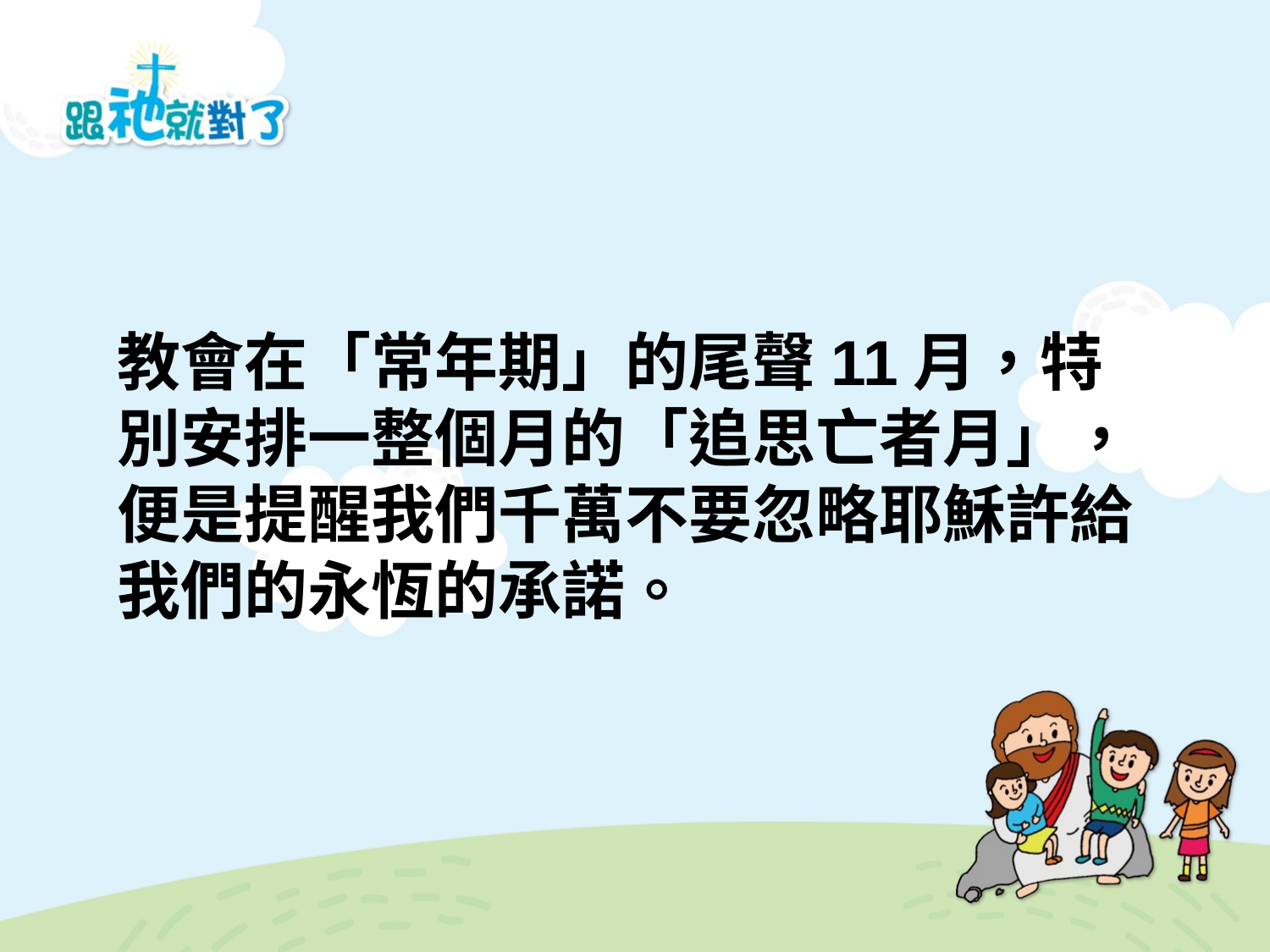

教會在「常年期」的尾聲11月，特別安排一整個月的「追思亡者月」，便是提醒我們千萬不要忽略耶穌許給我們的永恆的承諾。